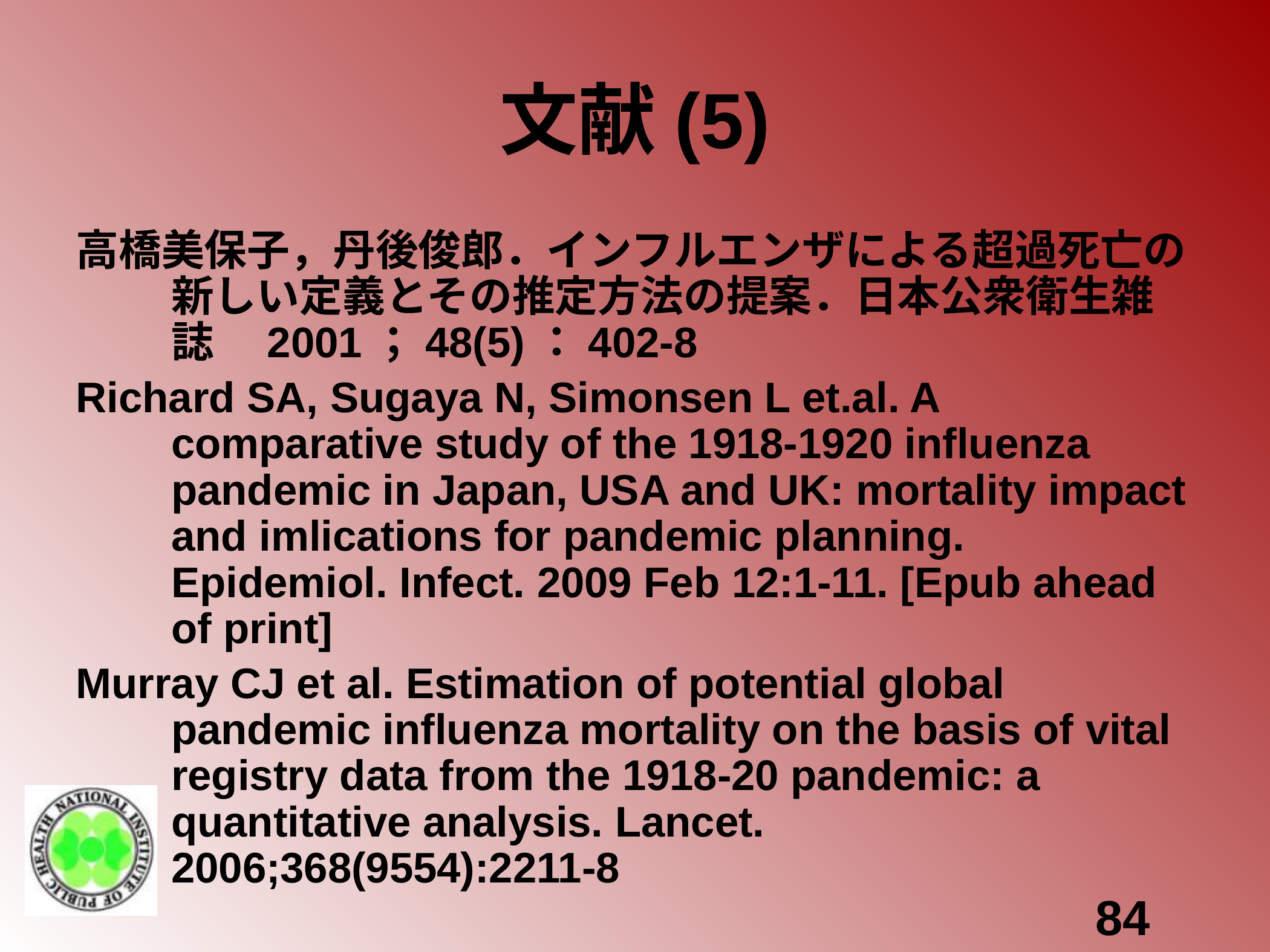

# 文献(5)
高橋美保子，丹後俊郎．インフルエンザによる超過死亡の新しい定義とその推定方法の提案．日本公衆衛生雑誌　2001；48(5)：402-8
Richard SA, Sugaya N, Simonsen L et.al. A comparative study of the 1918-1920 influenza pandemic in Japan, USA and UK: mortality impact and imlications for pandemic planning. Epidemiol. Infect. 2009 Feb 12:1-11. [Epub ahead of print]
Murray CJ et al. Estimation of potential global pandemic influenza mortality on the basis of vital registry data from the 1918-20 pandemic: a quantitative analysis. Lancet. 2006;368(9554):2211-8